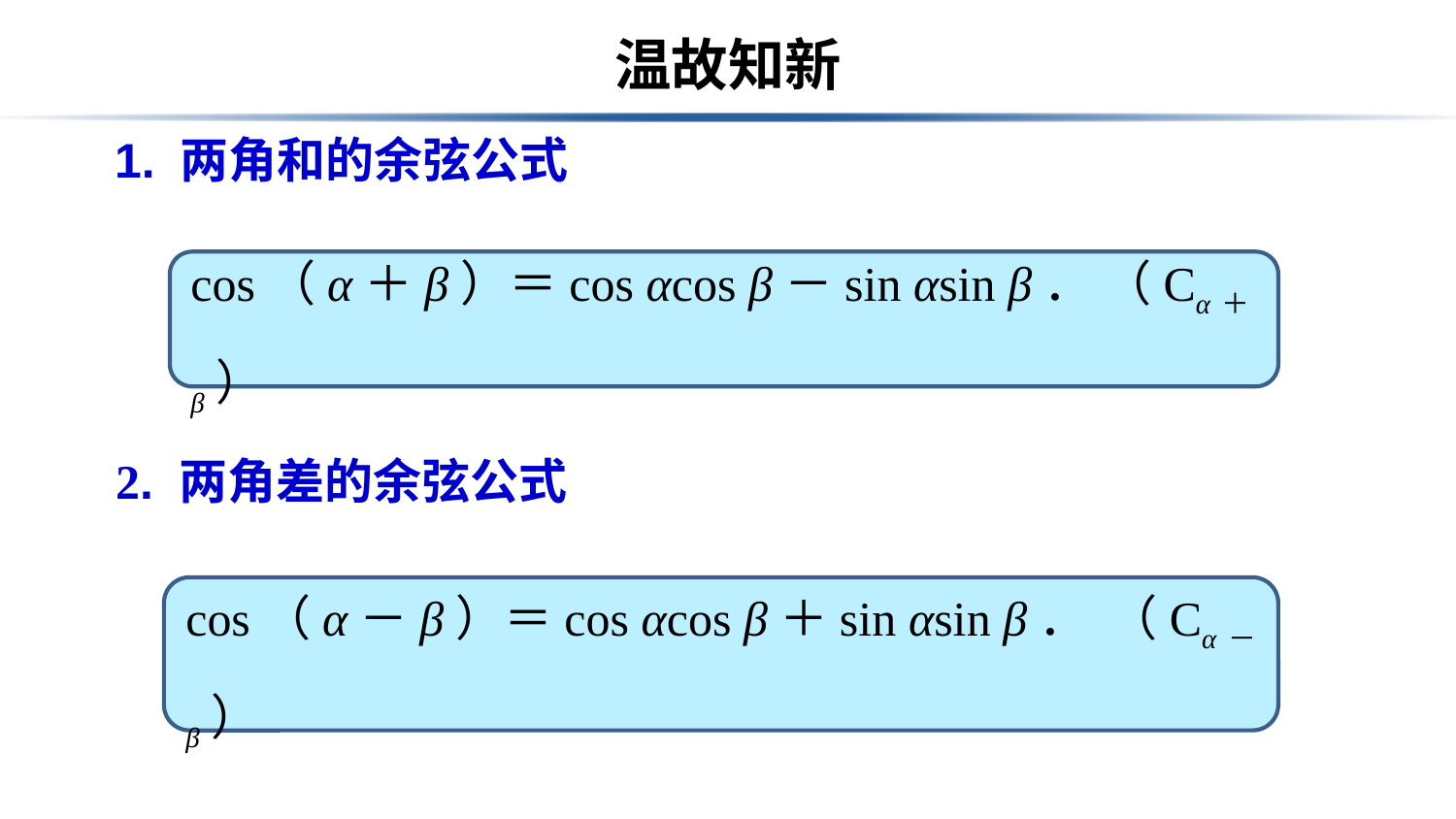

# 温故知新
1. 两角和的余弦公式
cos（α＋β）＝cos αcos β－sin αsin β． （Cα＋β）
2. 两角差的余弦公式
cos（α－β）＝cos αcos β＋sin αsin β．  （Cα－β）